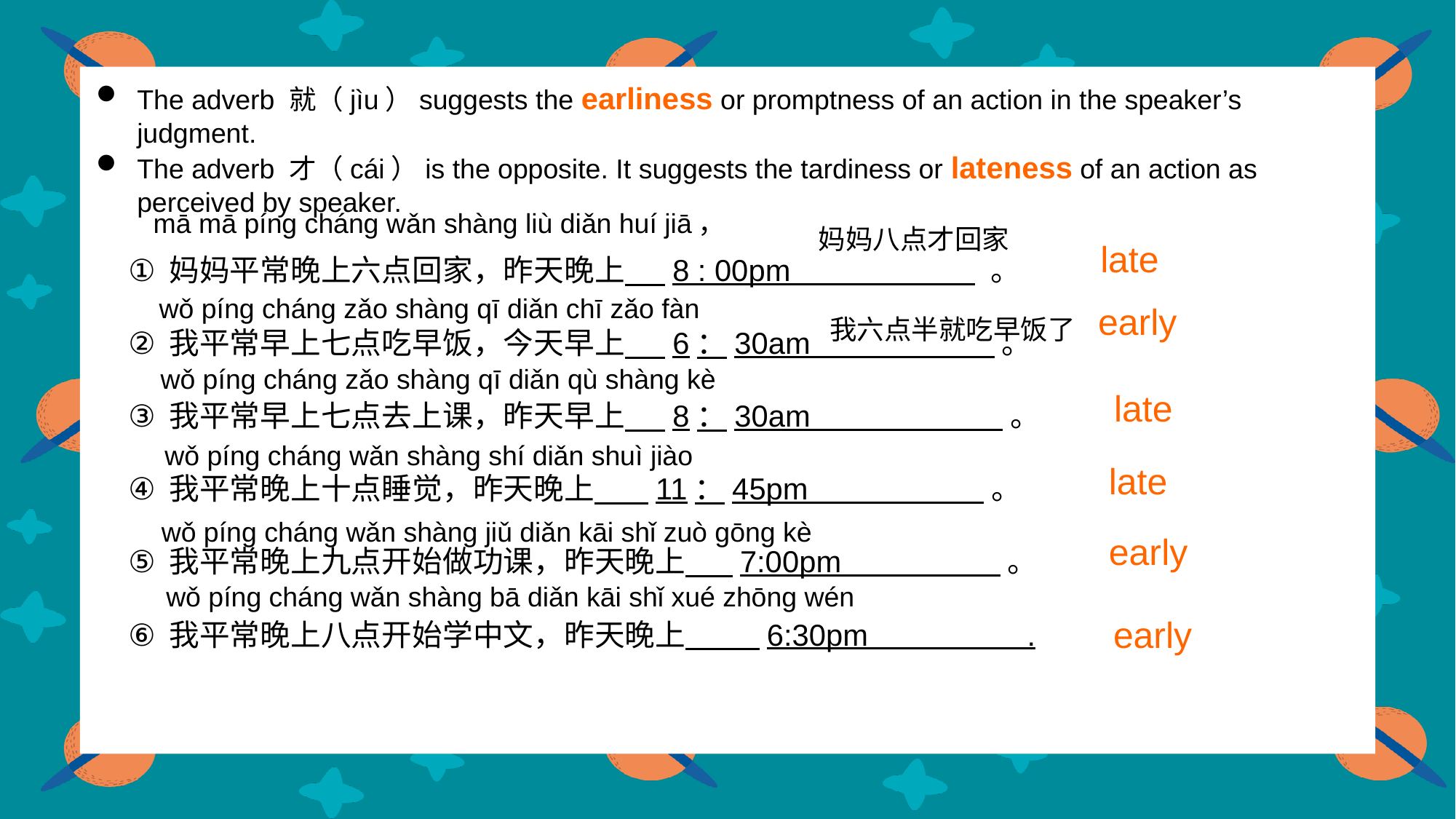

The adverb 就（jìu）suggests the earliness or promptness of an action in the speaker’s judgment.
The adverb 才（cái）is the opposite. It suggests the tardiness or lateness of an action as perceived by speaker.
mā mā píng cháng wǎn shàng liù diǎn huí jiā，
妈妈八点才回家
late

妈妈平常晚上六点回家，昨天晚上      8 : 00pm                       。

我平常早上七点吃早饭，今天早上      6：30am                      。

我平常早上七点去上课，昨天早上      8：30am                       。

我平常晚上十点睡觉，昨天晚上        11：45pm                     。

我平常晚上九点开始做功课，昨天晚上       7:00pm                   。

我平常晚上八点开始学中文，昨天晚上           6:30pm                   .
wǒ píng cháng zǎo shàng qī diǎn chī zǎo fàn
early

我六点半就吃早饭了
wǒ píng cháng zǎo shàng qī diǎn qù shàng kè
late

wǒ píng cháng wǎn shàng shí diǎn shuì jiào
late

wǒ píng cháng wǎn shàng jiǔ diǎn kāi shǐ zuò gōng kè
early

wǒ píng cháng wǎn shàng bā diǎn kāi shǐ xué zhōng wén
early